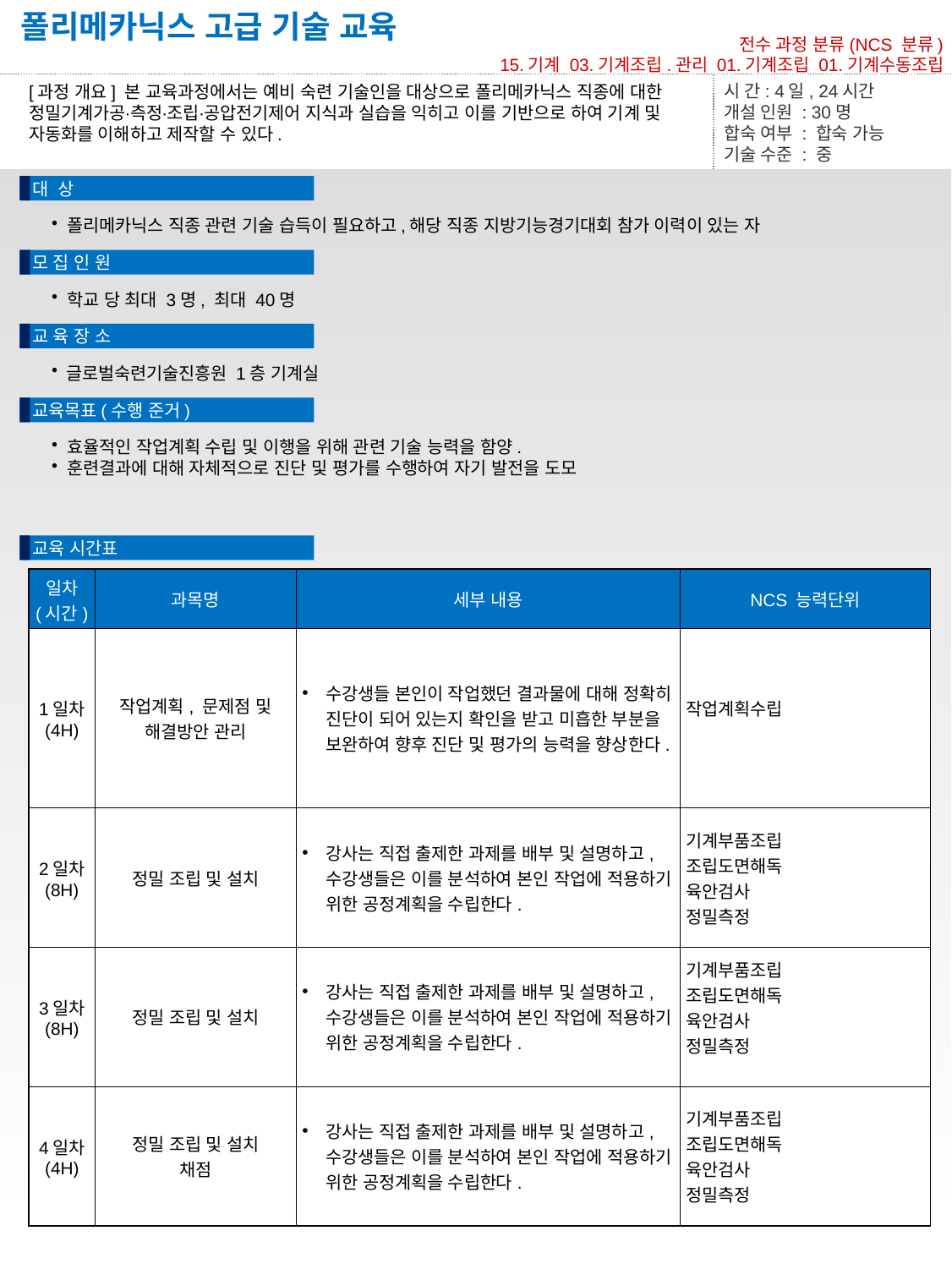

# 폴리메카닉스 고급 기술 교육
전수 과정 분류(NCS 분류)
15.기계 03.기계조립.관리 01.기계조립 01.기계수동조립

[과정 개요] 본 교육과정에서는 예비 숙련 기술인을 대상으로 폴리메카닉스 직종에 대한 정밀기계가공∙측정∙조립∙공압전기제어 지식과 실습을 익히고 이를 기반으로 하여 기계 및 자동화를 이해하고 제작할 수 있다.
시 간: 4일, 24시간
개설 인원 : 30명
합숙 여부 : 합숙 가능
기술 수준 : 중

대  상

 폴리메카닉스 직종 관련 기술 습득이 필요하고,해당 직종 지방기능경기대회 참가 이력이 있는 자
모 집 인 원

 학교 당 최대 3명, 최대 40명
교 육 장 소

 글로벌숙련기술진흥원 1층 기계실
교육목표(수행 준거)

 효율적인 작업계획 수립 및 이행을 위해 관련 기술 능력을 함양.
 훈련결과에 대해 자체적으로 진단 및 평가를 수행하여 자기 발전을 도모
교육 시간표

| 일차 (시간) | 과목명 | 세부 내용 | NCS 능력단위 |
| --- | --- | --- | --- |
| 1일차 (4H) | 작업계획, 문제점 및 해결방안 관리 | 수강생들 본인이 작업했던 결과물에 대해 정확히 진단이 되어 있는지 확인을 받고 미흡한 부분을 보완하여 향후 진단 및 평가의 능력을 향상한다. | 작업계획수립 |
| 2일차 (8H) | 정밀 조립 및 설치 | 강사는 직접 출제한 과제를 배부 및 설명하고, 수강생들은 이를 분석하여 본인 작업에 적용하기 위한 공정계획을 수립한다. | 기계부품조립 조립도면해독 육안검사 정밀측정 |
| 3일차 (8H) | 정밀 조립 및 설치 | 강사는 직접 출제한 과제를 배부 및 설명하고, 수강생들은 이를 분석하여 본인 작업에 적용하기 위한 공정계획을 수립한다. | 기계부품조립 조립도면해독 육안검사 정밀측정 |
| 4일차 (4H) | 정밀 조립 및 설치 채점 | 강사는 직접 출제한 과제를 배부 및 설명하고, 수강생들은 이를 분석하여 본인 작업에 적용하기 위한 공정계획을 수립한다. | 기계부품조립 조립도면해독 육안검사 정밀측정 |